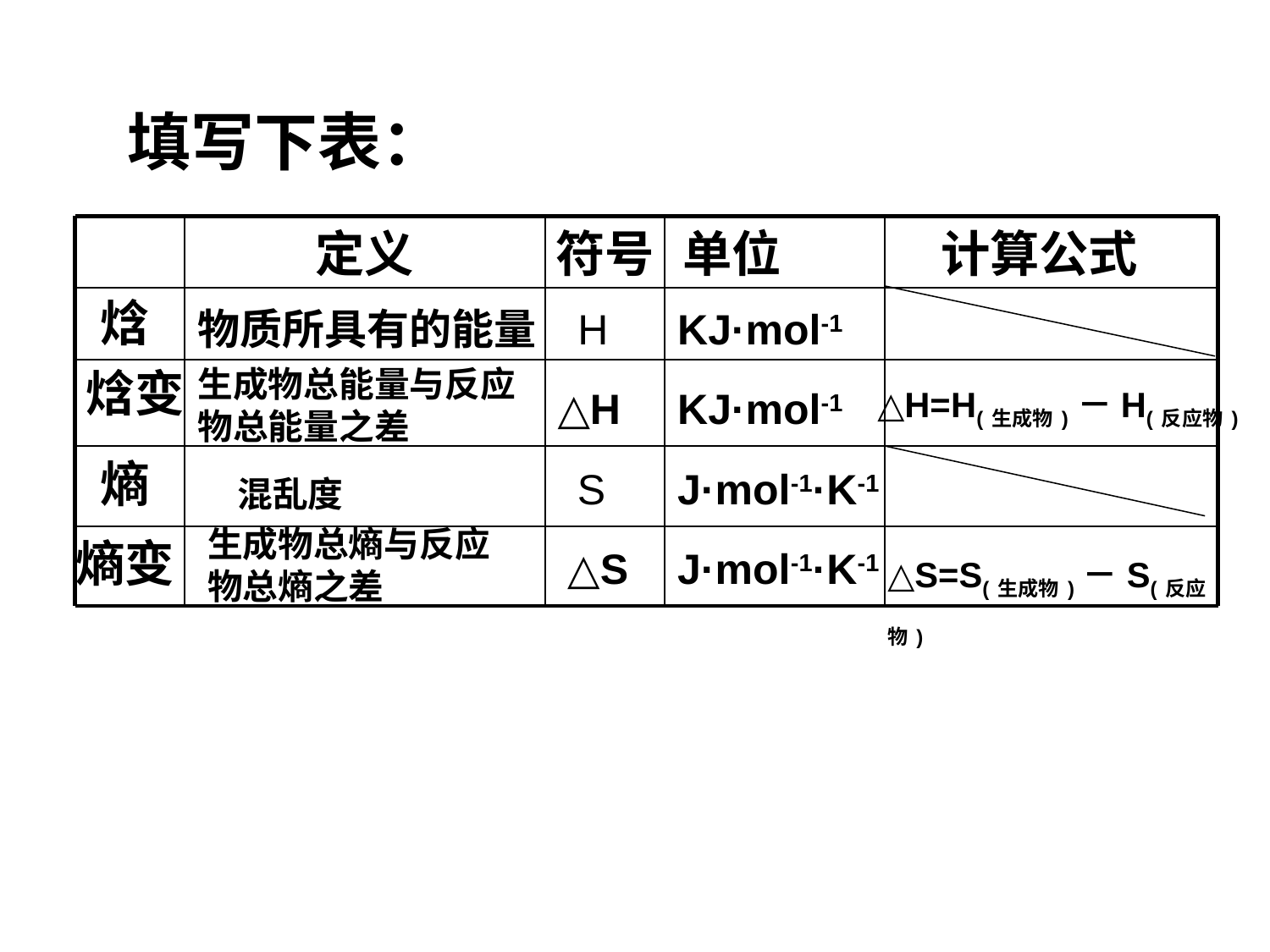

填写下表：

定义
符号
单位
计算公式
焓

物质所具有的能量
H
KJ·mol-1
焓变
生成物总能量与反应物总能量之差

△H
KJ·mol-1
△H=H(生成物)－H(反应物)
熵

S
J·mol-1·K-1
混乱度
生成物总熵与反应物总熵之差
熵变

△S
J·mol-1·K-1
△S=S(生成物)－S(反应物)